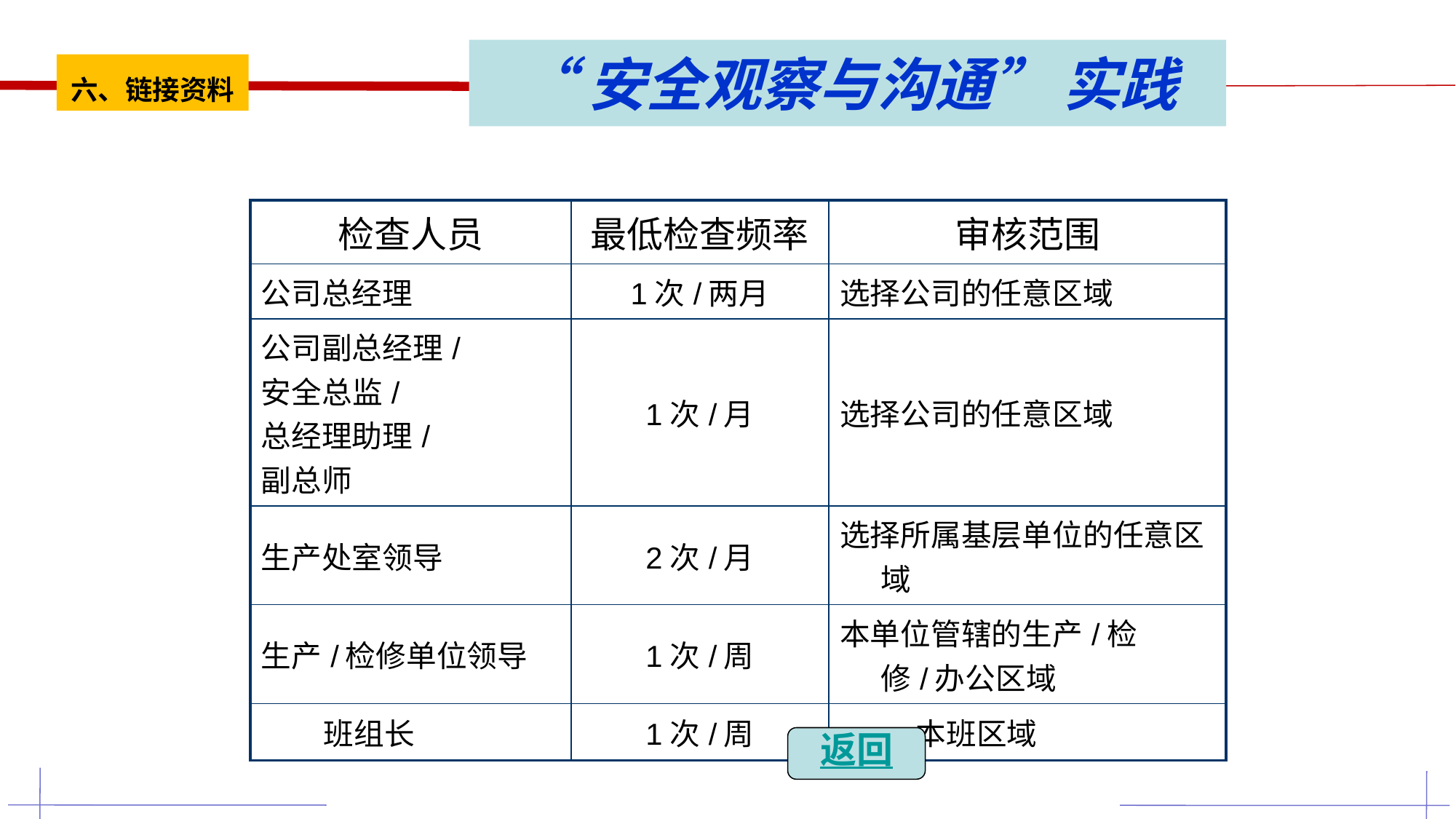

“安全观察与沟通” 实践
六、链接资料
| 检查人员 | 最低检查频率 | 审核范围 |
| --- | --- | --- |
| 公司总经理 | 1次/两月 | 选择公司的任意区域 |
| 公司副总经理/ 安全总监/ 总经理助理/ 副总师 | 1次/月 | 选择公司的任意区域 |
| 生产处室领导 | 2次/月 | 选择所属基层单位的任意区域 |
| 生产/检修单位领导 | 1次/周 | 本单位管辖的生产/检修/办公区域 |
| 班组长 | 1次/周 | 本班区域 |
返回